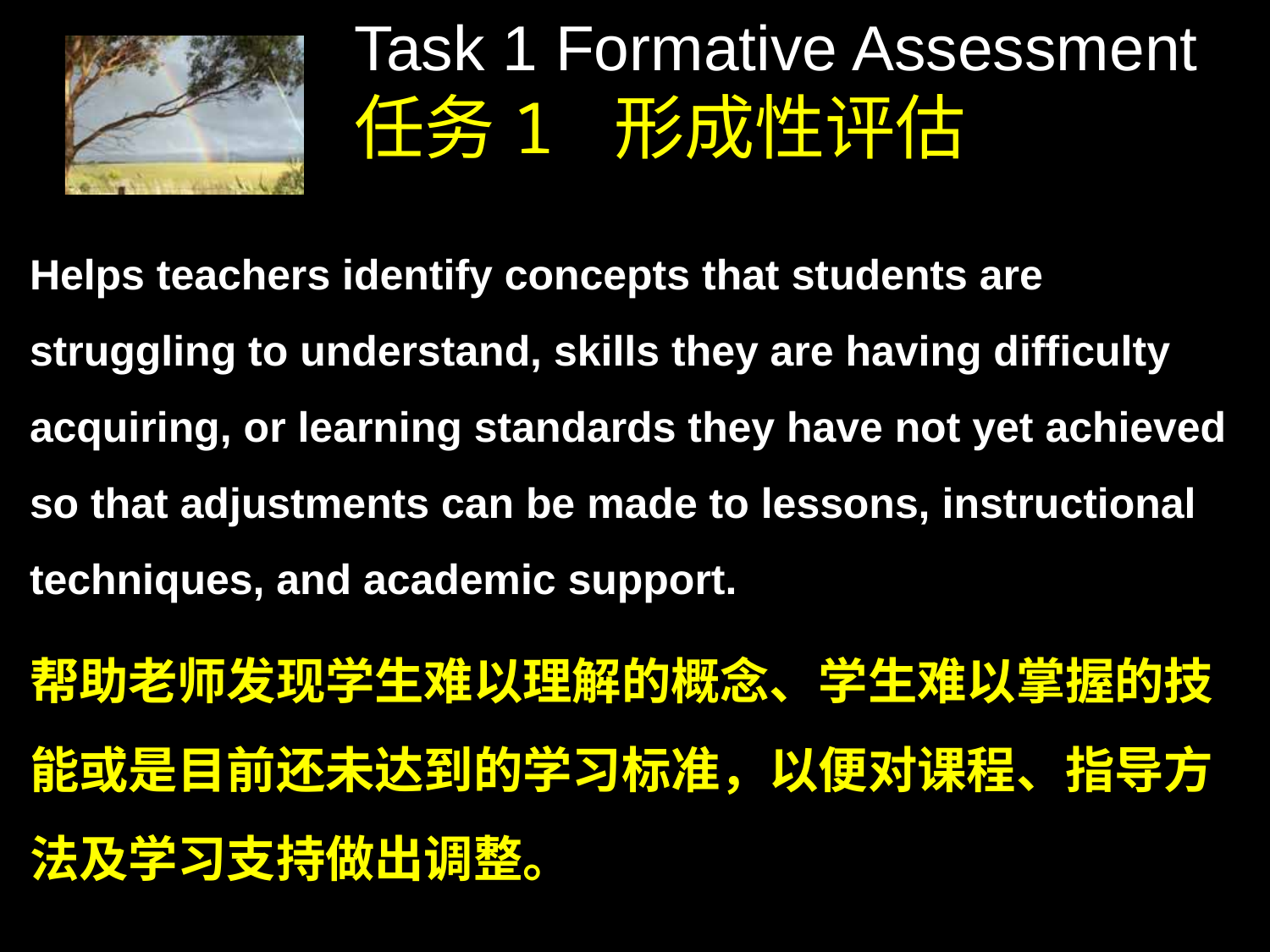

# Task 1 Formative Assessment 任务1 形成性评估

Helps teachers identify concepts that students are struggling to understand, skills they are having difficulty acquiring, or learning standards they have not yet achieved so that adjustments can be made to lessons, instructional techniques, and academic support.
帮助老师发现学生难以理解的概念、学生难以掌握的技能或是目前还未达到的学习标准，以便对课程、指导方法及学习支持做出调整。